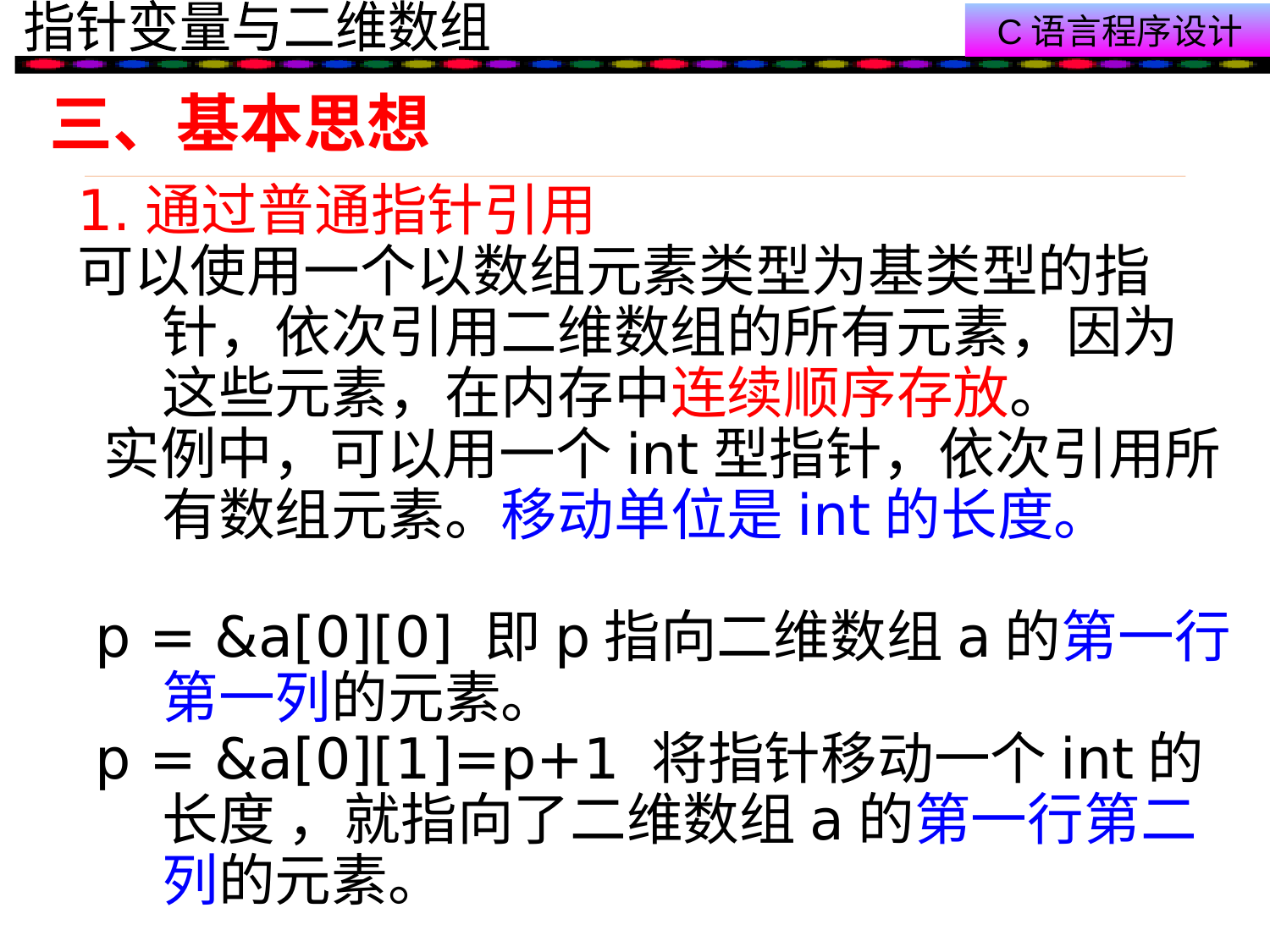

# 三、基本思想
1.通过普通指针引用
可以使用一个以数组元素类型为基类型的指针，依次引用二维数组的所有元素，因为这些元素，在内存中连续顺序存放。
 实例中，可以用一个int型指针，依次引用所有数组元素。移动单位是int的长度。

 p = &a[0][0] 即p指向二维数组a的第一行第一列的元素。
 p = &a[0][1]=p+1 将指针移动一个int的长度 ，就指向了二维数组a的第一行第二列的元素。